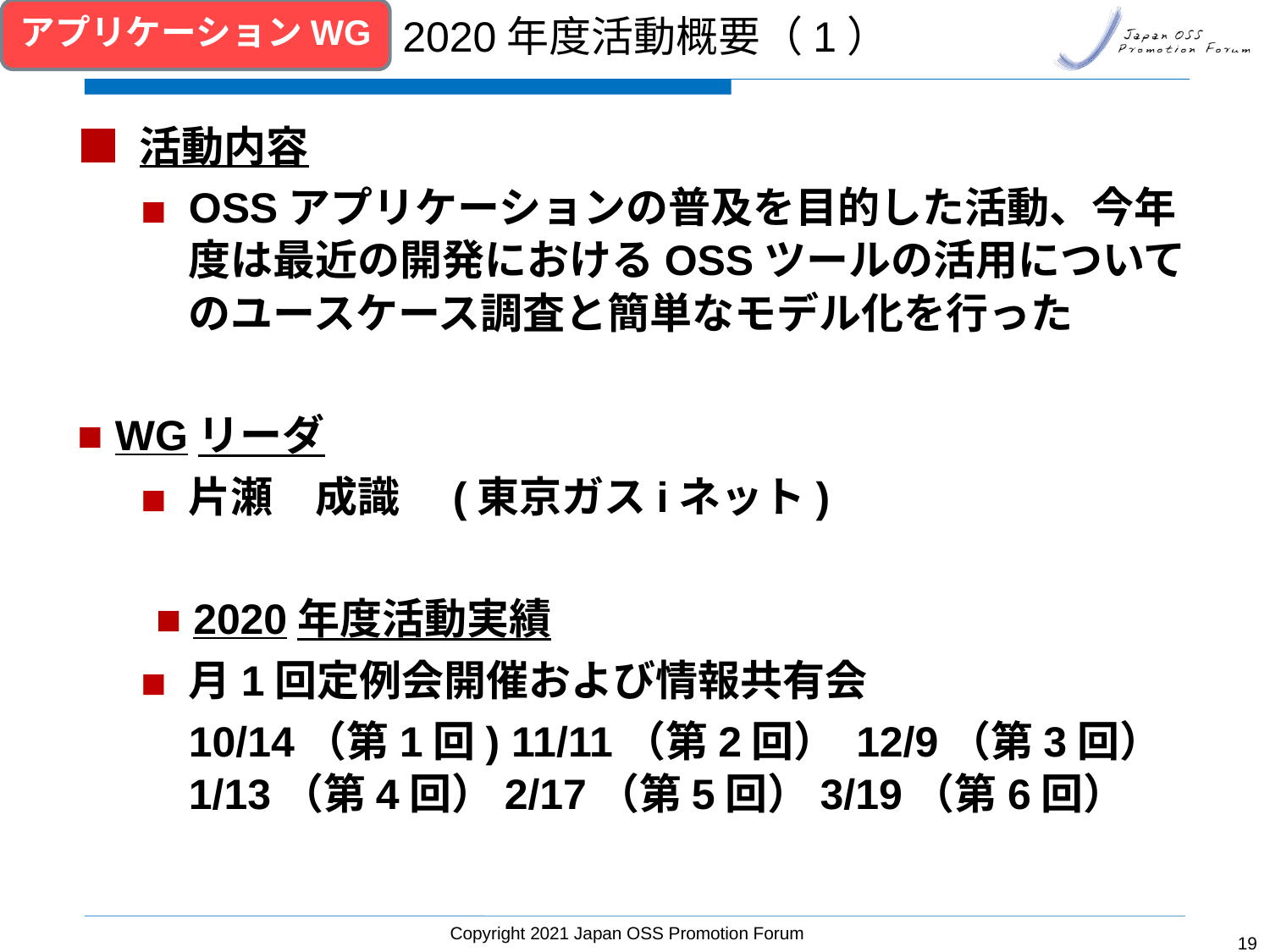

アプリケーションWG
2020年度活動概要（1）
■ 活動内容
OSSアプリケーションの普及を目的した活動、今年度は最近の開発におけるOSSツールの活用についてのユースケース調査と簡単なモデル化を行った

■ WGリーダ
片瀬　成識　(東京ガスiネット)

■ 2020年度活動実績
月1回定例会開催および情報共有会
10/14（第1回) 11/11（第2回） 12/9（第3回） 1/13（第4回）2/17（第5回）3/19（第6回）
Copyright 2021 Japan OSS Promotion Forum
19